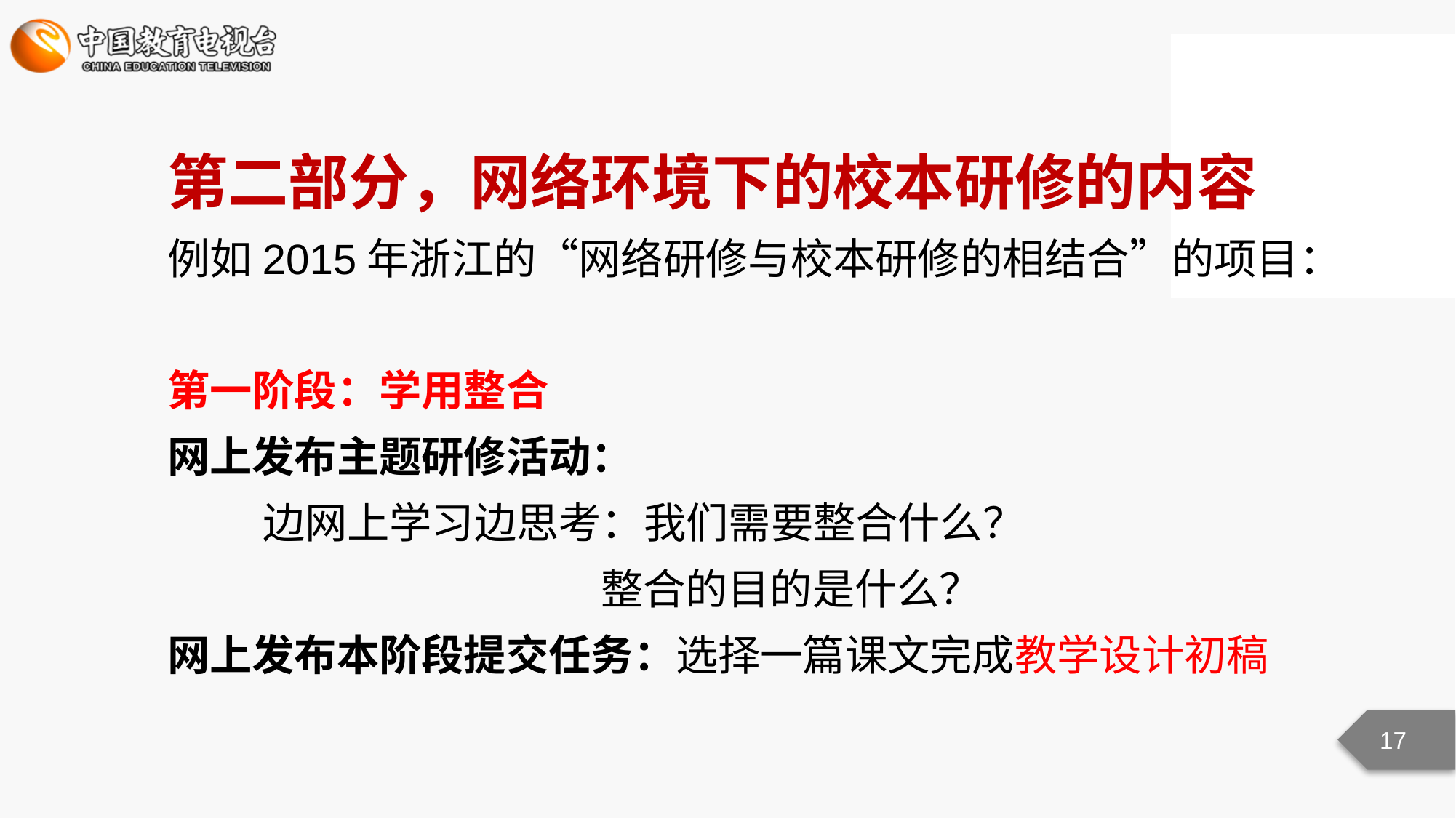

第二部分，网络环境下的校本研修的内容
例如2015年浙江的“网络研修与校本研修的相结合”的项目：

第一阶段：学用整合
网上发布主题研修活动：
         边网上学习边思考：我们需要整合什么？
                                       整合的目的是什么？
网上发布本阶段提交任务：选择一篇课文完成教学设计初稿